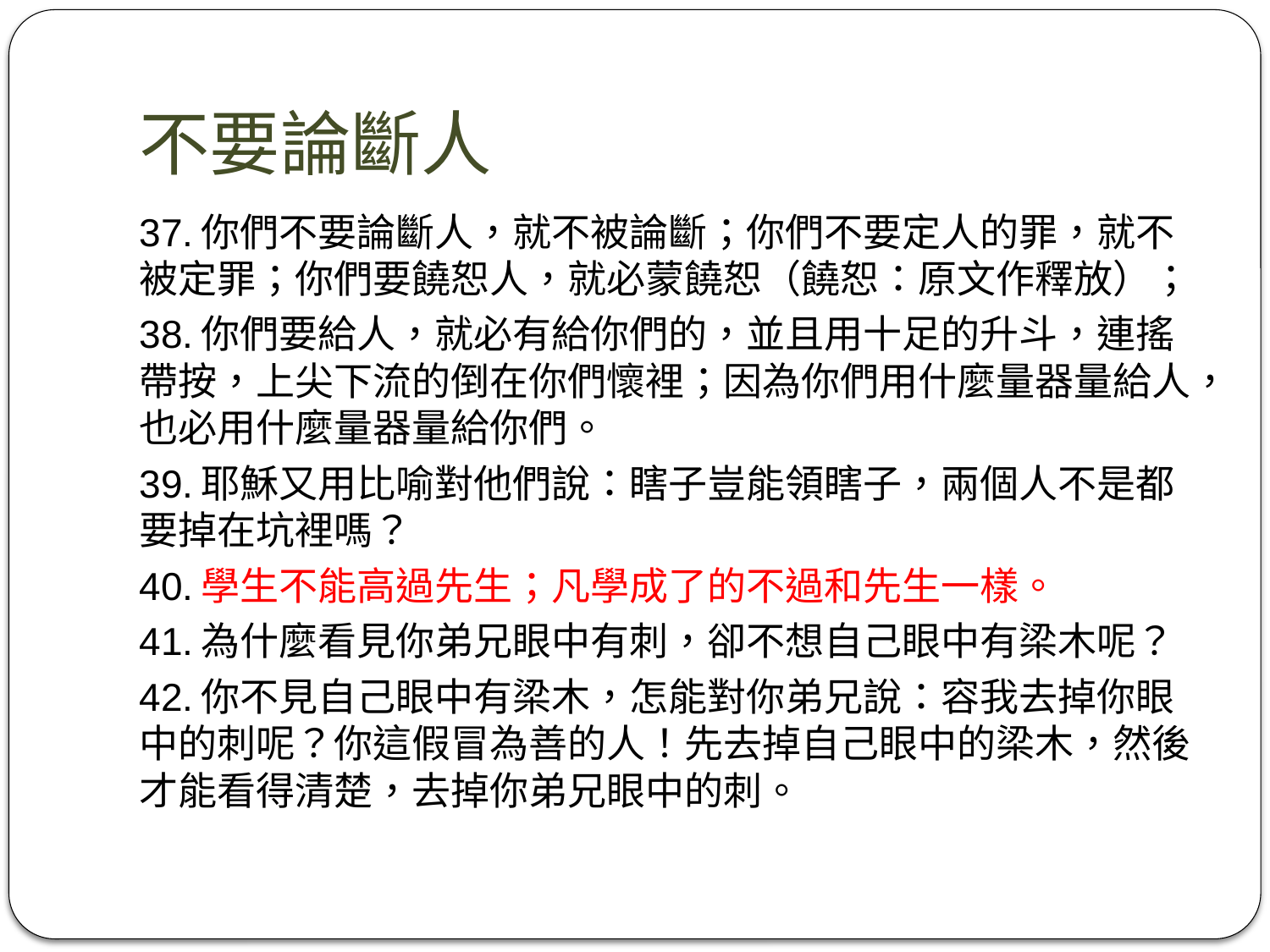

# 不要論斷人
37.你們不要論斷人，就不被論斷；你們不要定人的罪，就不被定罪；你們要饒恕人，就必蒙饒恕（饒恕：原文作釋放）；
38.你們要給人，就必有給你們的，並且用十足的升斗，連搖帶按，上尖下流的倒在你們懷裡；因為你們用什麼量器量給人，也必用什麼量器量給你們。
39.耶穌又用比喻對他們說：瞎子豈能領瞎子，兩個人不是都要掉在坑裡嗎？
40.學生不能高過先生；凡學成了的不過和先生一樣。
41.為什麼看見你弟兄眼中有刺，卻不想自己眼中有梁木呢？
42.你不見自己眼中有梁木，怎能對你弟兄說：容我去掉你眼中的刺呢？你這假冒為善的人！先去掉自己眼中的梁木，然後才能看得清楚，去掉你弟兄眼中的刺。